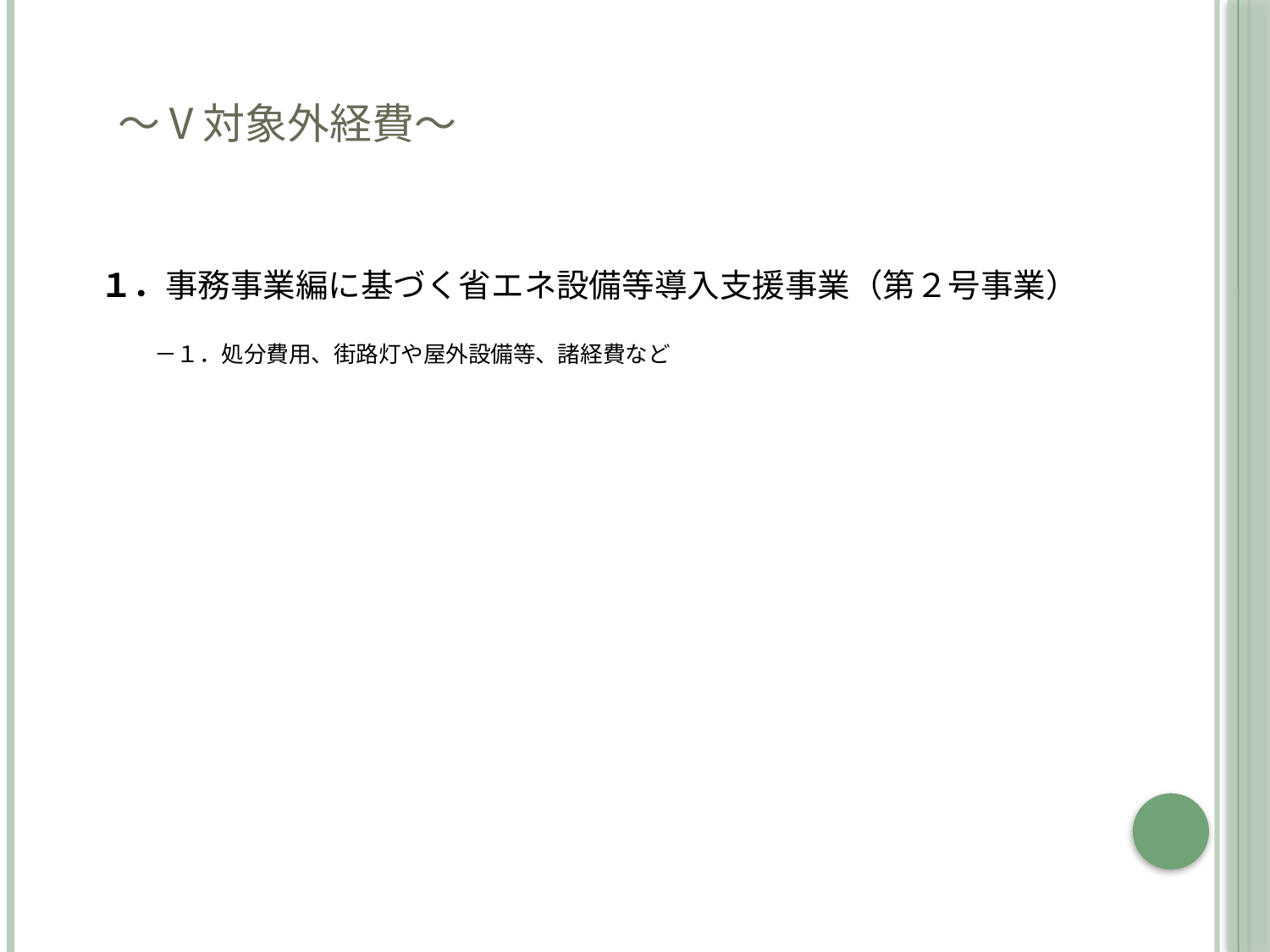

～Ⅴ対象外経費～

１．事務事業編に基づく省エネ設備等導入支援事業（第２号事業）

　　　　　－１．処分費用、街路灯や屋外設備等、諸経費など